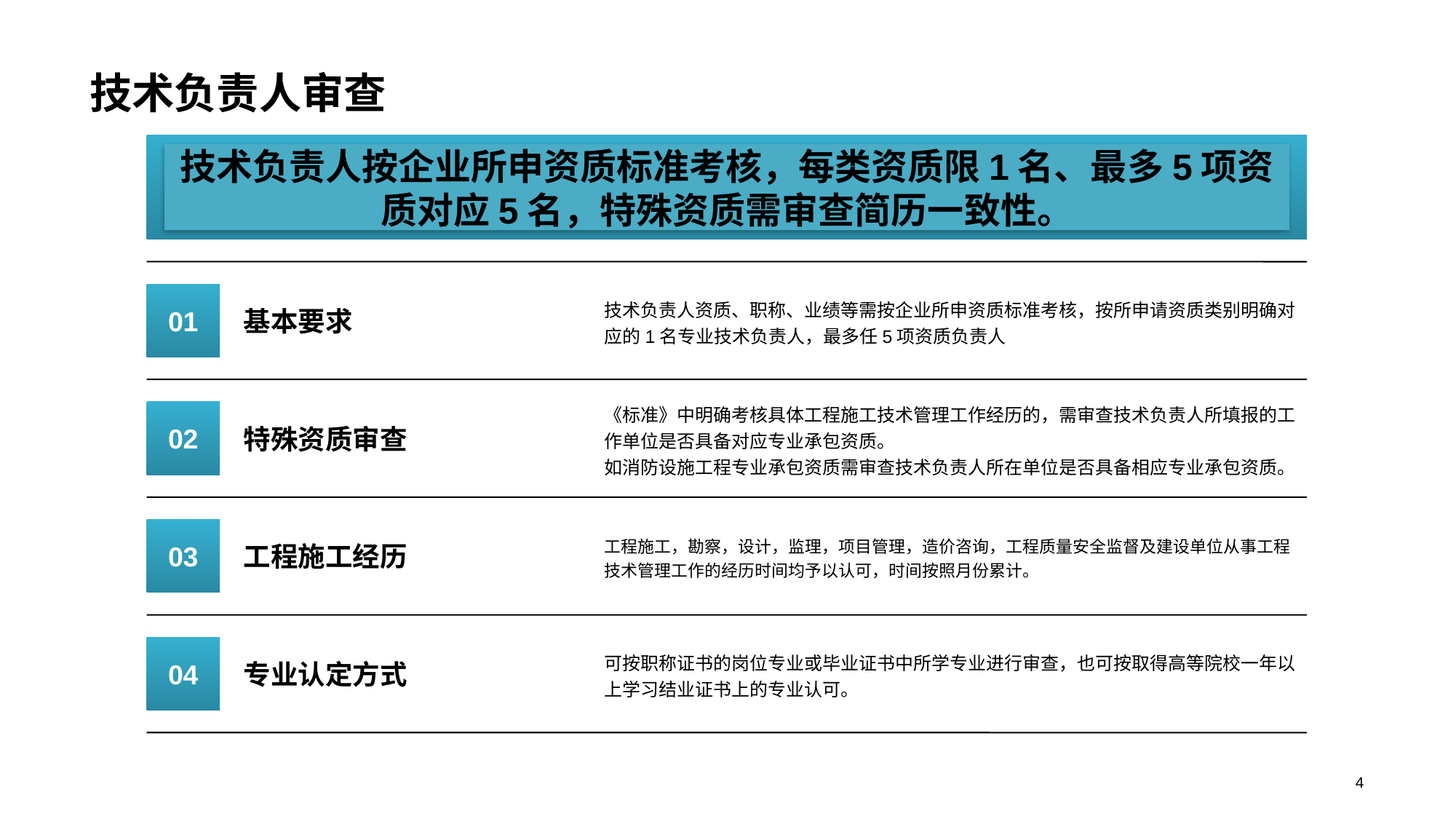

技术负责人审查

技术负责人按企业所申资质标准考核，每类资质限1名、最多5项资质对应5名，特殊资质需审查简历一致性。

基本要求
技术负责人资质、职称、业绩等需按企业所申资质标准考核，按所申请资质类别明确对应的1名专业技术负责人，最多任5项资质负责人
01

特殊资质审查
《标准》中明确考核具体工程施工技术管理工作经历的，需审查技术负责人所填报的工作单位是否具备对应专业承包资质。
如消防设施工程专业承包资质需审查技术负责人所在单位是否具备相应专业承包资质。
02

工程施工经历
工程施工，勘察，设计，监理，项目管理，造价咨询，工程质量安全监督及建设单位从事工程技术管理工作的经历时间均予以认可，时间按照月份累计。
03

专业认定方式
可按职称证书的岗位专业或毕业证书中所学专业进行审查，也可按取得高等院校一年以上学习结业证书上的专业认可。
04

4